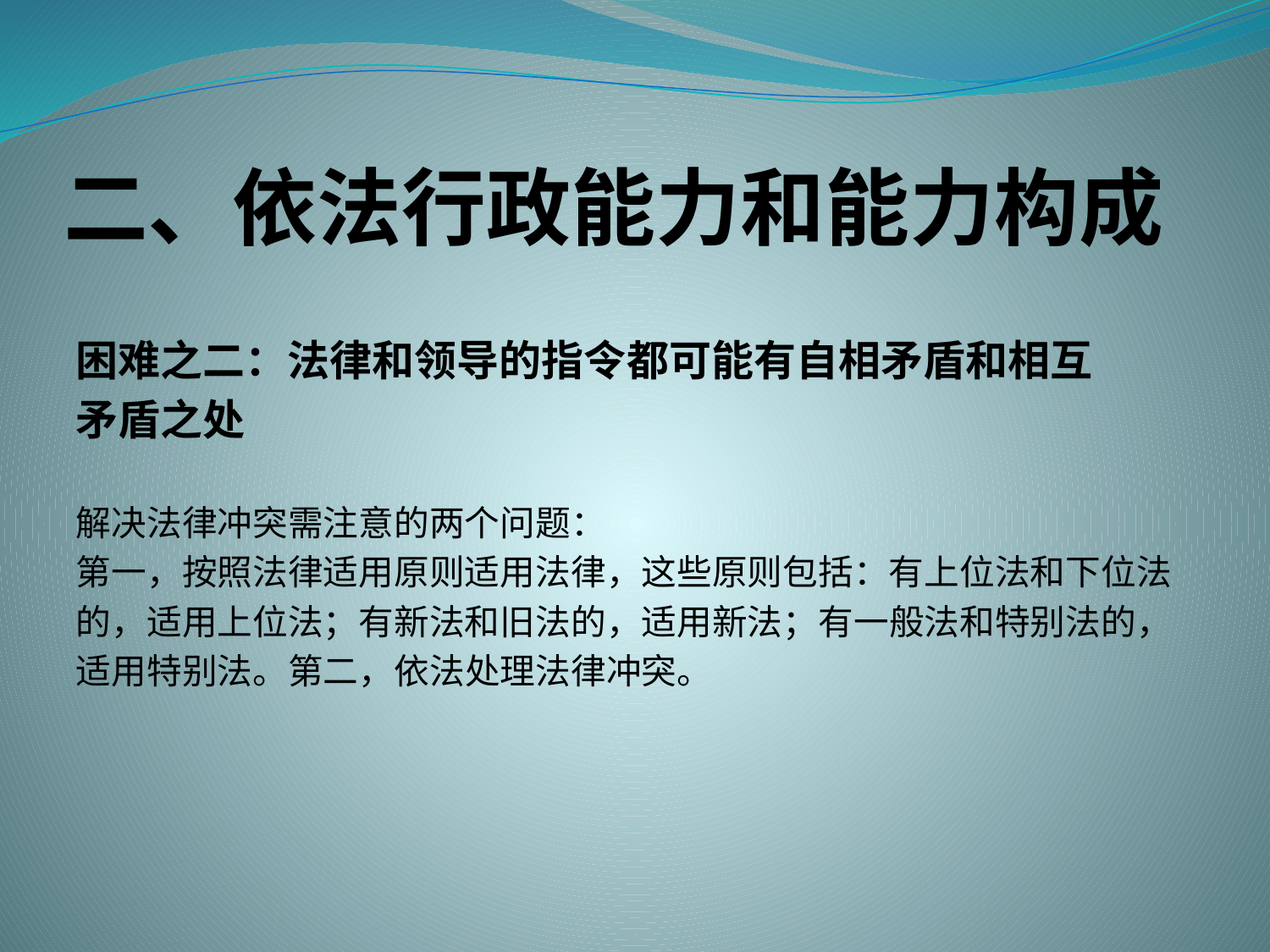

# 二、依法行政能力和能力构成

困难之二：法律和领导的指令都可能有自相矛盾和相互
矛盾之处

解决法律冲突需注意的两个问题：
第一，按照法律适用原则适用法律，这些原则包括：有上位法和下位法
的，适用上位法；有新法和旧法的，适用新法；有一般法和特别法的，
适用特别法。第二，依法处理法律冲突。